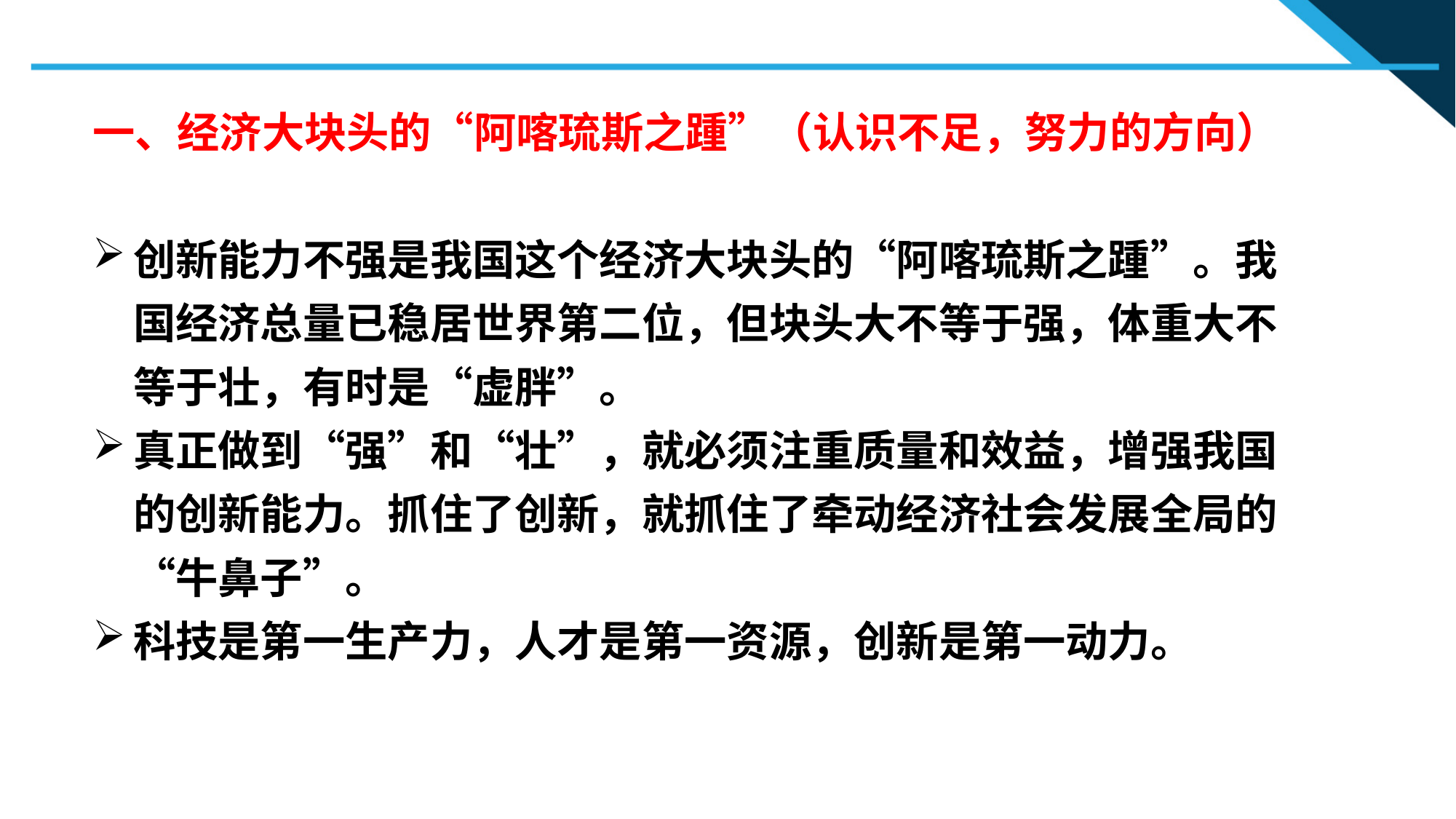

一、经济大块头的“阿喀琉斯之踵”（认识不足，努力的方向）

创新能力不强是我国这个经济大块头的“阿喀琉斯之踵”。我国经济总量已稳居世界第二位，但块头大不等于强，体重大不等于壮，有时是“虚胖”。
真正做到“强”和“壮”，就必须注重质量和效益，增强我国的创新能力。抓住了创新，就抓住了牵动经济社会发展全局的“牛鼻子”。
科技是第一生产力，人才是第一资源，创新是第一动力。